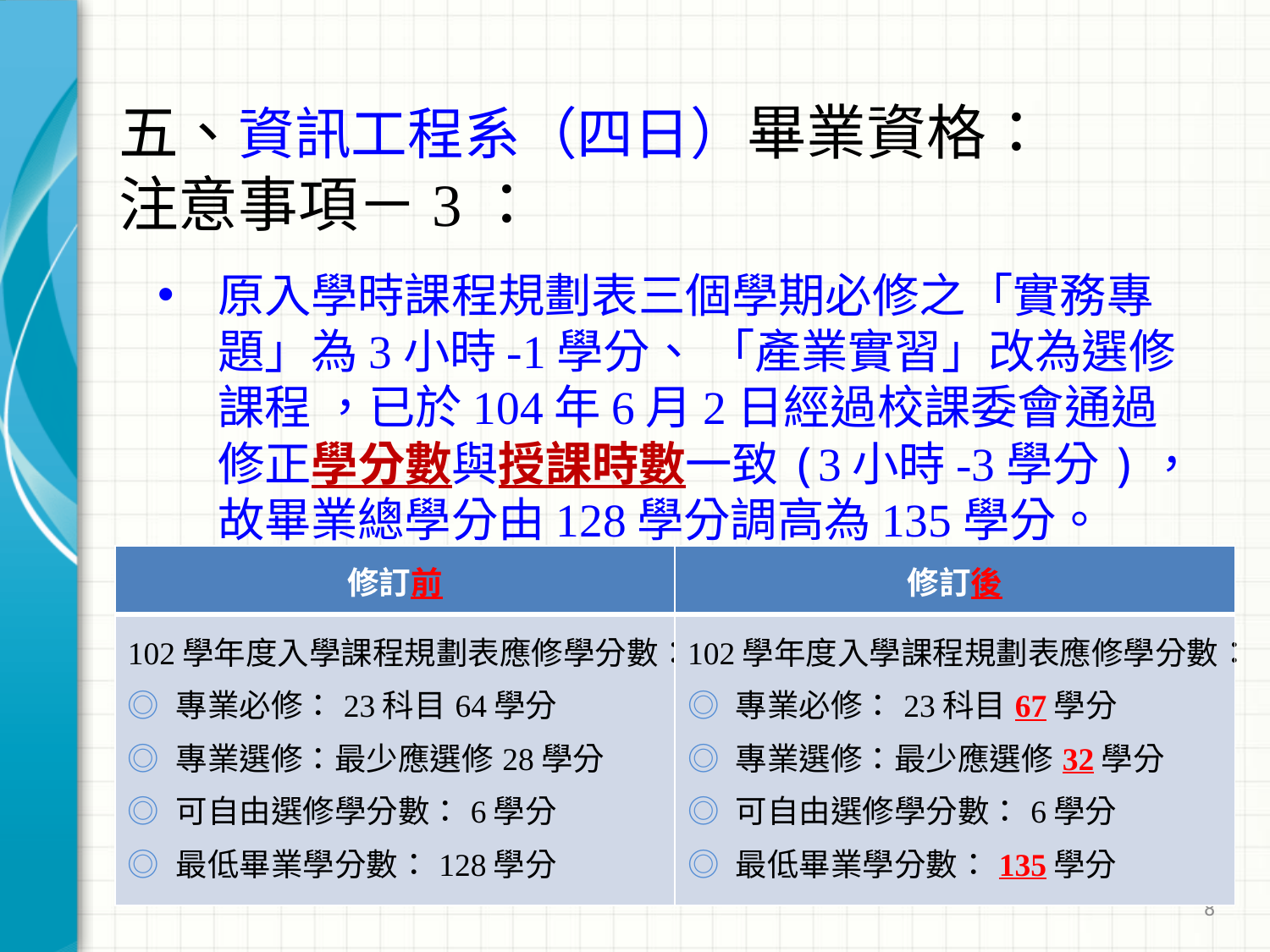

# 五、資訊工程系（四日）畢業資格： 注意事項－3：
原入學時課程規劃表三個學期必修之「實務專題」為3小時-1學分、 「產業實習」改為選修課程 ，已於104年6月2日經過校課委會通過修正學分數與授課時數一致(3小時-3學分)，故畢業總學分由128學分調高為135學分。
| 修訂前 | 修訂後 |
| --- | --- |
| 102學年度入學課程規劃表應修學分數： ◎ 專業必修：23科目64學分 ◎ 專業選修：最少應選修28學分 ◎ 可自由選修學分數：6學分 ◎ 最低畢業學分數：128學分 | 102學年度入學課程規劃表應修學分數： ◎ 專業必修：23科目67學分 ◎ 專業選修：最少應選修32學分 ◎ 可自由選修學分數：6學分 ◎ 最低畢業學分數：135學分 |
8